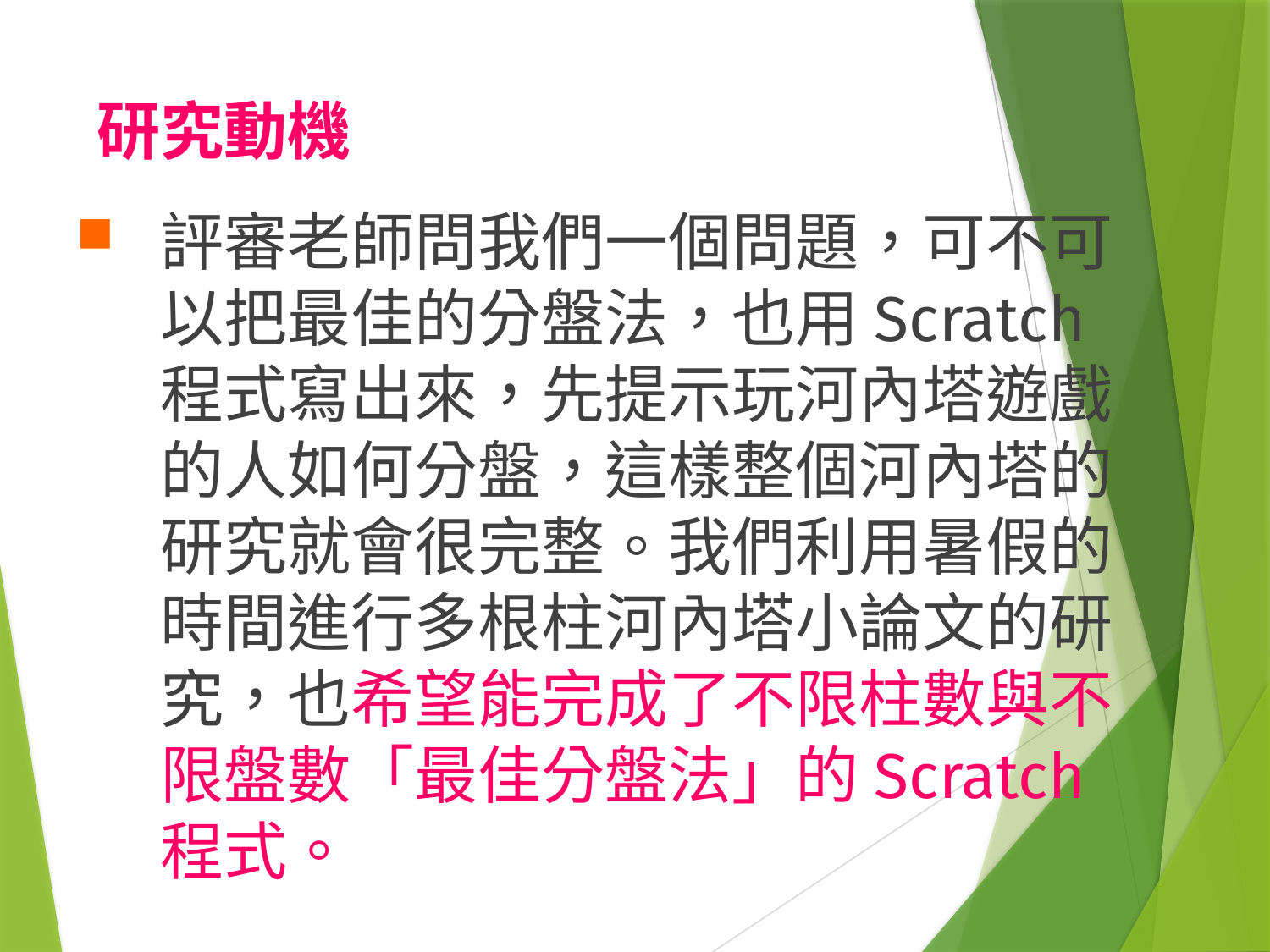

# 研究動機
評審老師問我們一個問題，可不可以把最佳的分盤法，也用Scratch程式寫出來，先提示玩河內塔遊戲的人如何分盤，這樣整個河內塔的研究就會很完整。我們利用暑假的時間進行多根柱河內塔小論文的研究，也希望能完成了不限柱數與不限盤數「最佳分盤法」的Scratch程式。